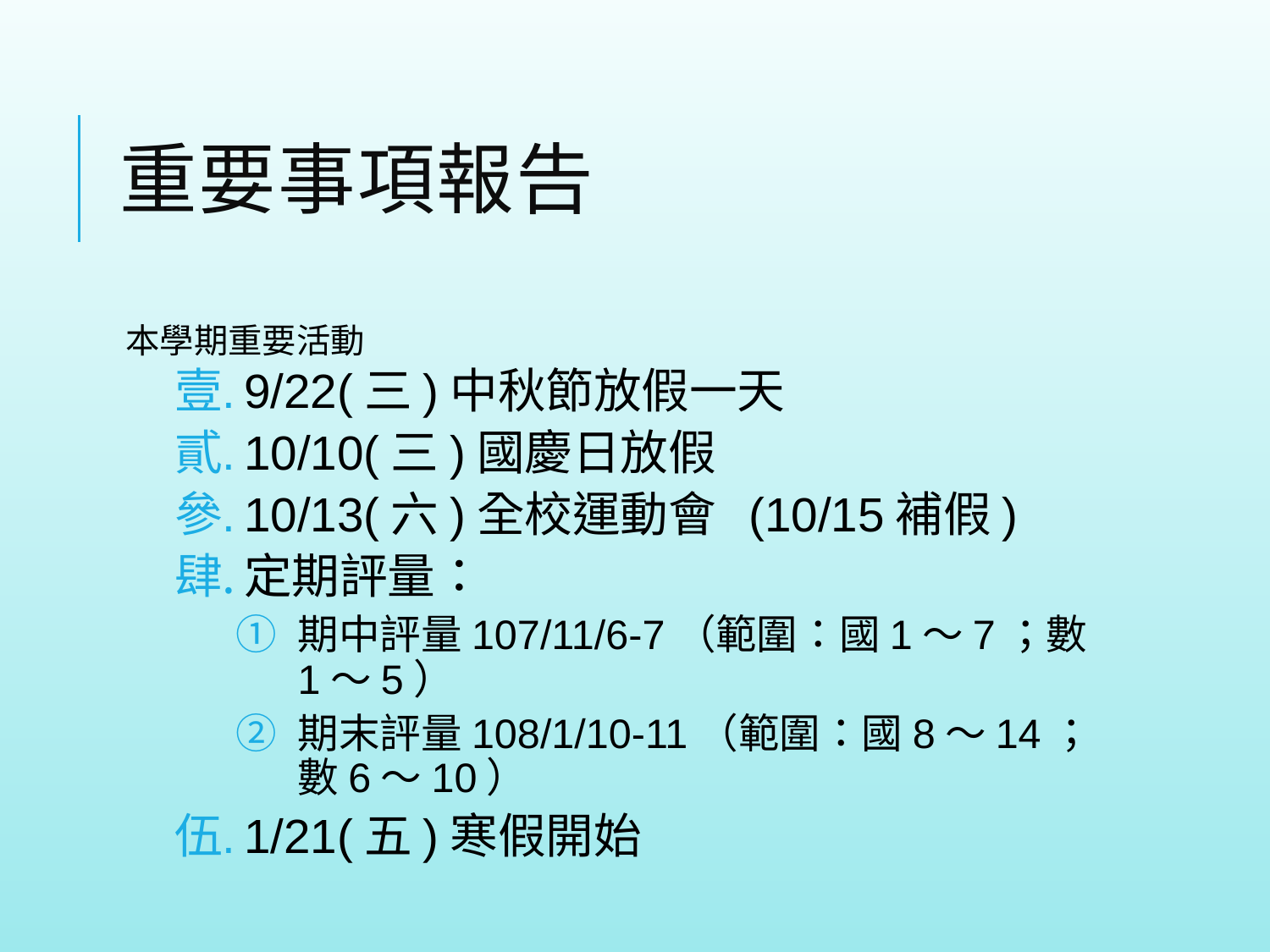

# 重要事項報告
本學期重要活動
9/22(三)中秋節放假一天
10/10(三)國慶日放假
10/13(六)全校運動會  (10/15補假)
定期評量：
期中評量107/11/6-7（範圍：國1～7；數1～5）
期末評量108/1/10-11（範圍：國8～14；數6～10）
1/21(五)寒假開始